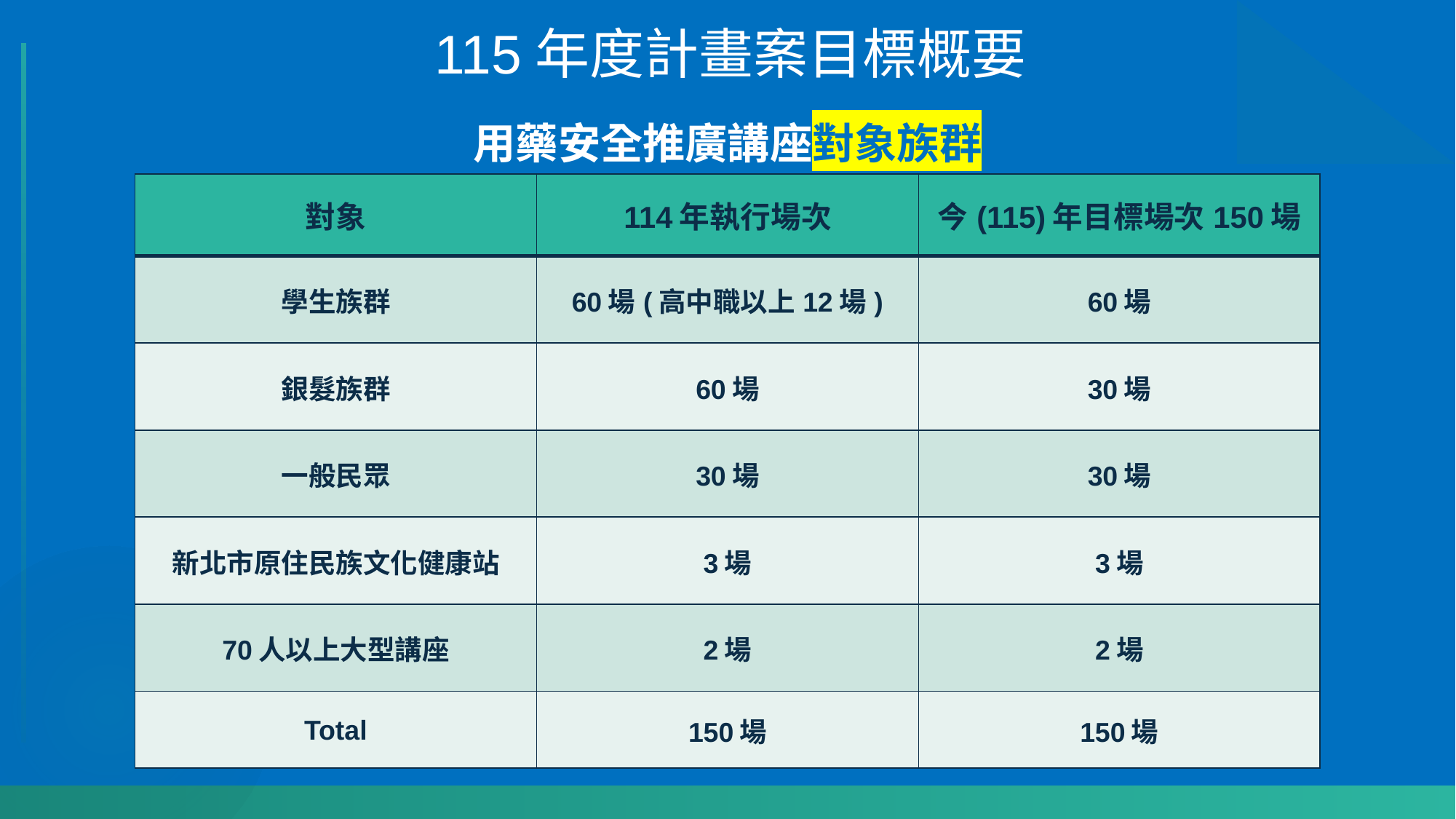

115年度計畫案目標概要
用藥安全推廣講座對象族群
| 對象 | 114年執行場次 | 今(115)年目標場次150場 |
| --- | --- | --- |
| 學生族群 | 60場(高中職以上12場) | 60場 |
| 銀髮族群 | 60場 | 30場 |
| 一般民眾 | 30場 | 30場 |
| 新北市原住民族文化健康站 | 3場 | 3場 |
| 70人以上大型講座 | 2場 | 2場 |
| Total | 150場 | 150場 |